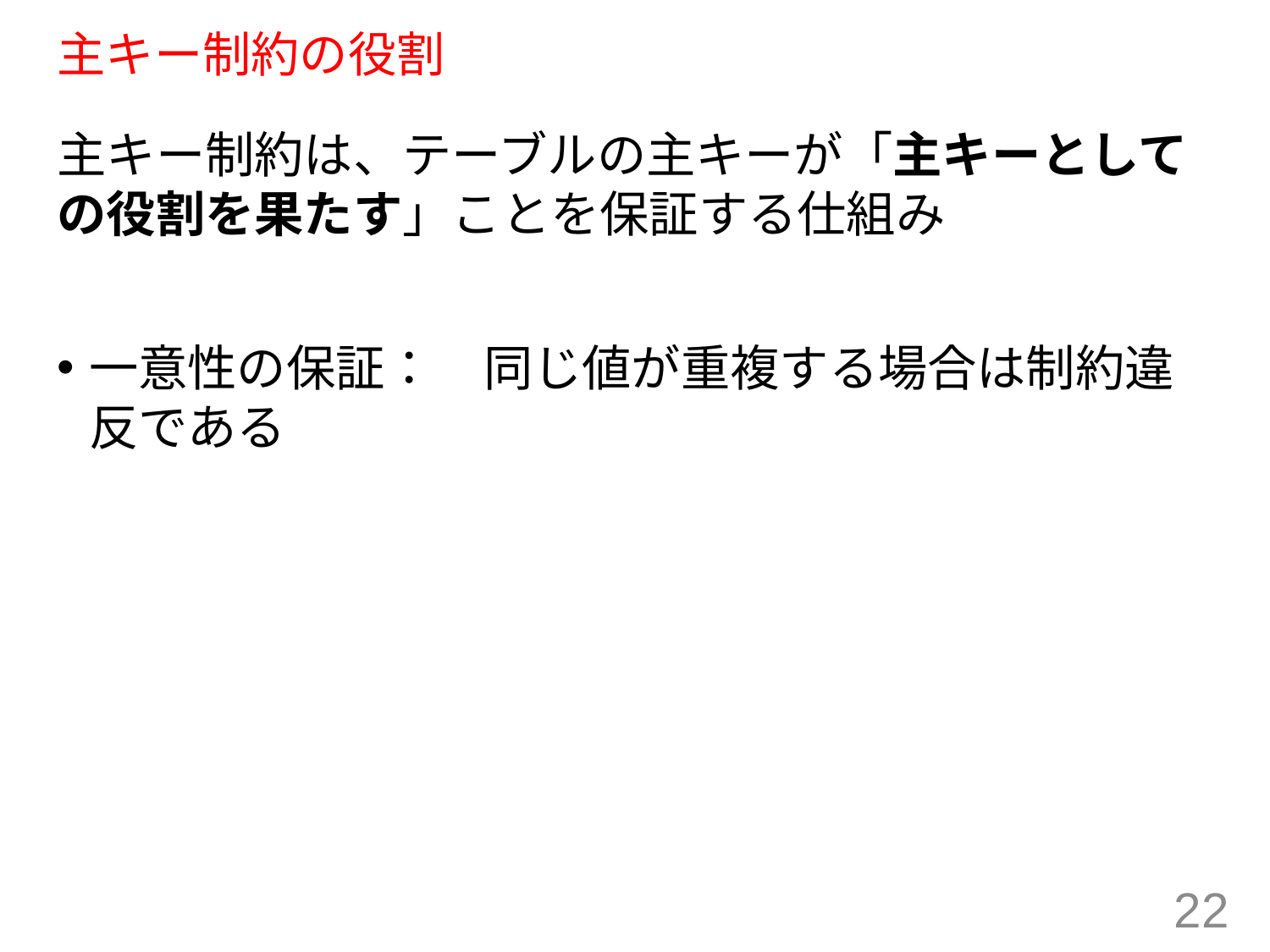

# 主キー制約の役割
主キー制約は、テーブルの主キーが「主キーとしての役割を果たす」ことを保証する仕組み

一意性の保証：　同じ値が重複する場合は制約違反である
22